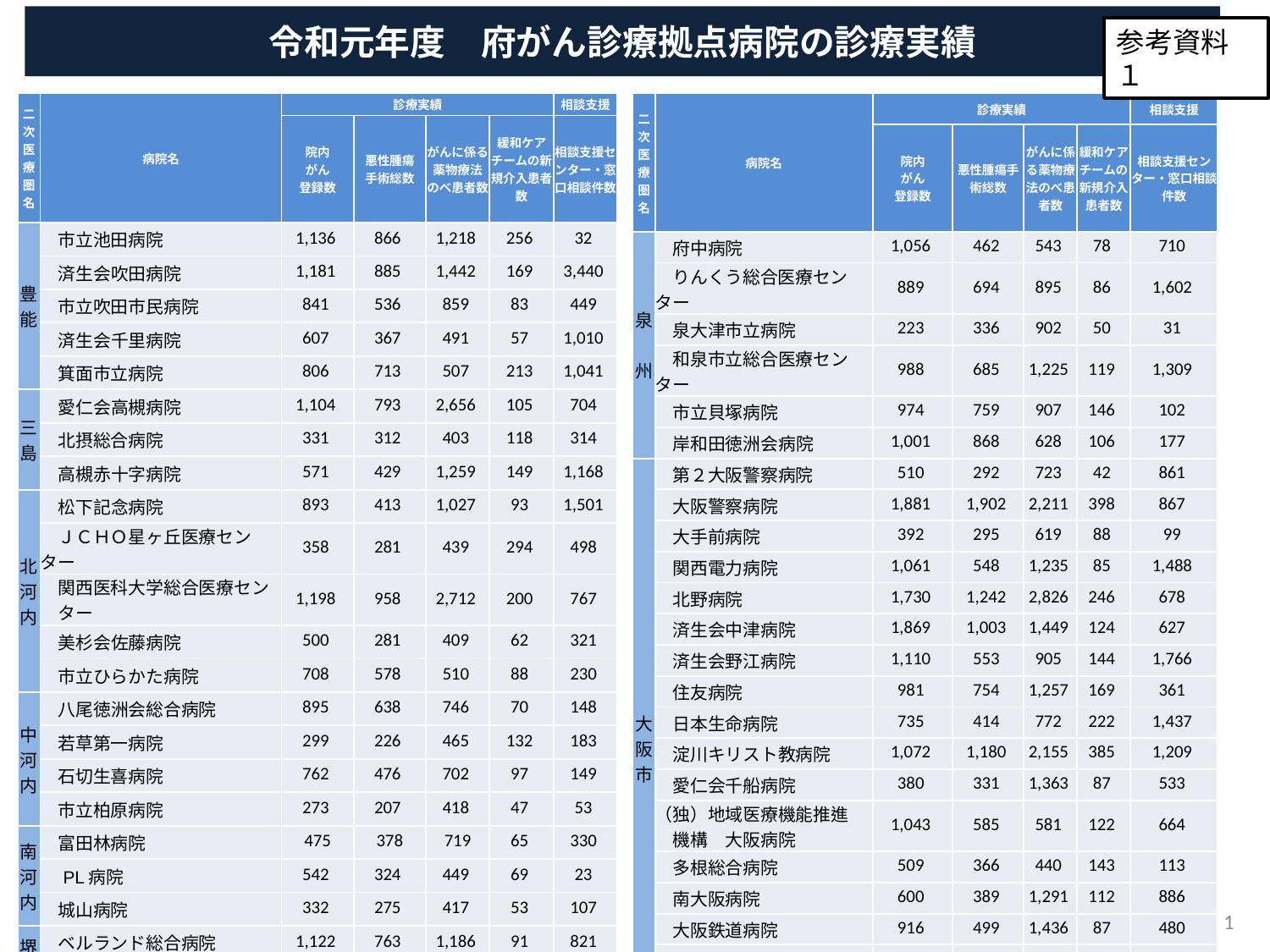

令和元年度　府がん診療拠点病院の診療実績
参考資料１
| 二次医 療圏名 | 病院名 | 診療実績 |  |  |  | 相談支援 |
| --- | --- | --- | --- | --- | --- | --- |
|  |  | 院内 がん 登録数 | 悪性腫瘍 手術総数 | がんに係る薬物療法 のべ患者数 | 緩和ケアチームの新規介入患者数 | 相談支援センター・窓口相談件数 |
| 豊能 | 市立池田病院 | 1,136 | 866 | 1,218 | 256 | 32 |
|  | 済生会吹田病院 | 1,181 | 885 | 1,442 | 169 | 3,440 |
|  | 市立吹田市民病院 | 841 | 536 | 859 | 83 | 449 |
|  | 済生会千里病院 | 607 | 367 | 491 | 57 | 1,010 |
|  | 箕面市立病院 | 806 | 713 | 507 | 213 | 1,041 |
| 三島 | 愛仁会高槻病院 | 1,104 | 793 | 2,656 | 105 | 704 |
|  | 北摂総合病院 | 331 | 312 | 403 | 118 | 314 |
|  | 高槻赤十字病院 | 571 | 429 | 1,259 | 149 | 1,168 |
| 北河内 | 松下記念病院 | 893 | 413 | 1,027 | 93 | 1,501 |
|  | ＪＣＨＯ星ヶ丘医療センター | 358 | 281 | 439 | 294 | 498 |
|  | 関西医科大学総合医療セン 　ター | 1,198 | 958 | 2,712 | 200 | 767 |
|  | 美杉会佐藤病院 | 500 | 281 | 409 | 62 | 321 |
|  | 市立ひらかた病院 | 708 | 578 | 510 | 88 | 230 |
| 中河内 | 八尾徳洲会総合病院 | 895 | 638 | 746 | 70 | 148 |
|  | 若草第一病院 | 299 | 226 | 465 | 132 | 183 |
|  | 石切生喜病院 | 762 | 476 | 702 | 97 | 149 |
|  | 市立柏原病院 | 273 | 207 | 418 | 47 | 53 |
| 南河内 | 富田林病院 | 475 | 378 | 719 | 65 | 330 |
|  | PL病院 | 542 | 324 | 449 | 69 | 23 |
|  | 城山病院 | 332 | 275 | 417 | 53 | 107 |
| 堺市 | ベルランド総合病院 | 1,122 | 763 | 1,186 | 91 | 821 |
|  | 耳原総合病院 | 566 | 379 | 418 | 50 | 909 |
| 二次医 療圏名 | 病院名 | 診療実績 |  |  |  | 相談支援 |
| --- | --- | --- | --- | --- | --- | --- |
|  |  | 院内 がん 登録数 | 悪性腫瘍手術総数 | がんに係る薬物療法のべ患者数 | 緩和ケアチームの新規介入患者数 | 相談支援センター・窓口相談件数 |
| 泉 州 | 府中病院 | 1,056 | 462 | 543 | 78 | 710 |
|  | りんくう総合医療センター | 889 | 694 | 895 | 86 | 1,602 |
|  | 泉大津市立病院 | 223 | 336 | 902 | 50 | 31 |
|  | 和泉市立総合医療センター | 988 | 685 | 1,225 | 119 | 1,309 |
|  | 市立貝塚病院 | 974 | 759 | 907 | 146 | 102 |
|  | 岸和田徳洲会病院 | 1,001 | 868 | 628 | 106 | 177 |
| 大 阪市 | 第２大阪警察病院 | 510 | 292 | 723 | 42 | 861 |
|  | 大阪警察病院 | 1,881 | 1,902 | 2,211 | 398 | 867 |
|  | 大手前病院 | 392 | 295 | 619 | 88 | 99 |
|  | 関西電力病院 | 1,061 | 548 | 1,235 | 85 | 1,488 |
|  | 北野病院 | 1,730 | 1,242 | 2,826 | 246 | 678 |
|  | 済生会中津病院 | 1,869 | 1,003 | 1,449 | 124 | 627 |
|  | 済生会野江病院 | 1,110 | 553 | 905 | 144 | 1,766 |
|  | 住友病院 | 981 | 754 | 1,257 | 169 | 361 |
|  | 日本生命病院 | 735 | 414 | 772 | 222 | 1,437 |
|  | 淀川キリスト教病院 | 1,072 | 1,180 | 2,155 | 385 | 1,209 |
|  | 愛仁会千船病院 | 380 | 331 | 1,363 | 87 | 533 |
|  | （独）地域医療機能推進 　機構　大阪病院 | 1,043 | 585 | 581 | 122 | 664 |
|  | 多根総合病院 | 509 | 366 | 440 | 143 | 113 |
|  | 南大阪病院 | 600 | 389 | 1,291 | 112 | 886 |
|  | 大阪鉄道病院 | 916 | 499 | 1,436 | 87 | 480 |
|  | 東住吉森本病院 | 359 | 207 | 421 | 37 | 106 |
|  | 済生会泉尾病院 | 259 | 218 | 447 | 131 | 90 |
|  | 十三市民病院 | 369 | 276 | 771 | 77 | 138 |
1